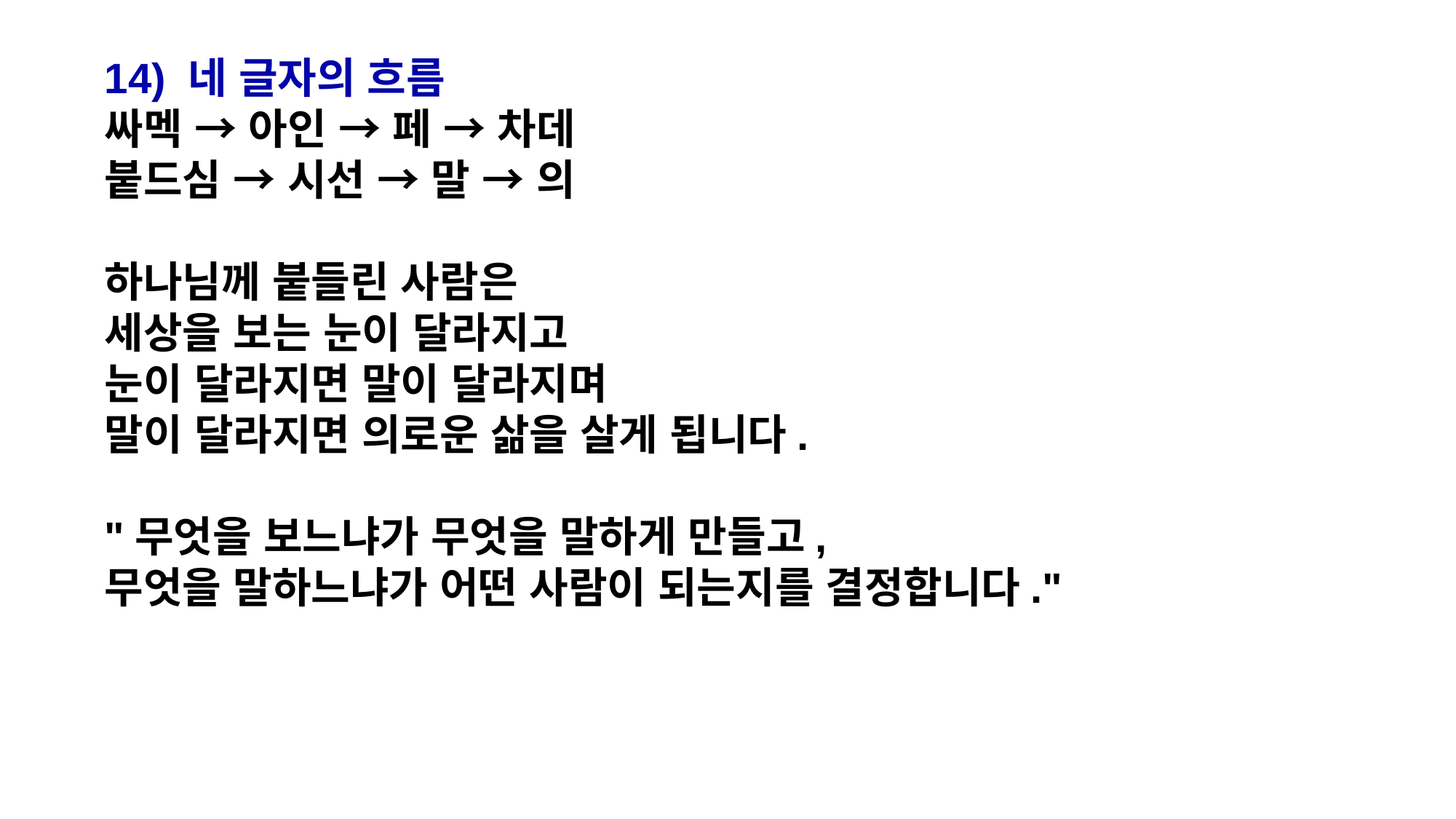

14) 네 글자의 흐름
싸멕 → 아인 → 페 → 차데
붙드심 → 시선 → 말 → 의

하나님께 붙들린 사람은
세상을 보는 눈이 달라지고
눈이 달라지면 말이 달라지며
말이 달라지면 의로운 삶을 살게 됩니다.

"무엇을 보느냐가 무엇을 말하게 만들고,
무엇을 말하느냐가 어떤 사람이 되는지를 결정합니다."